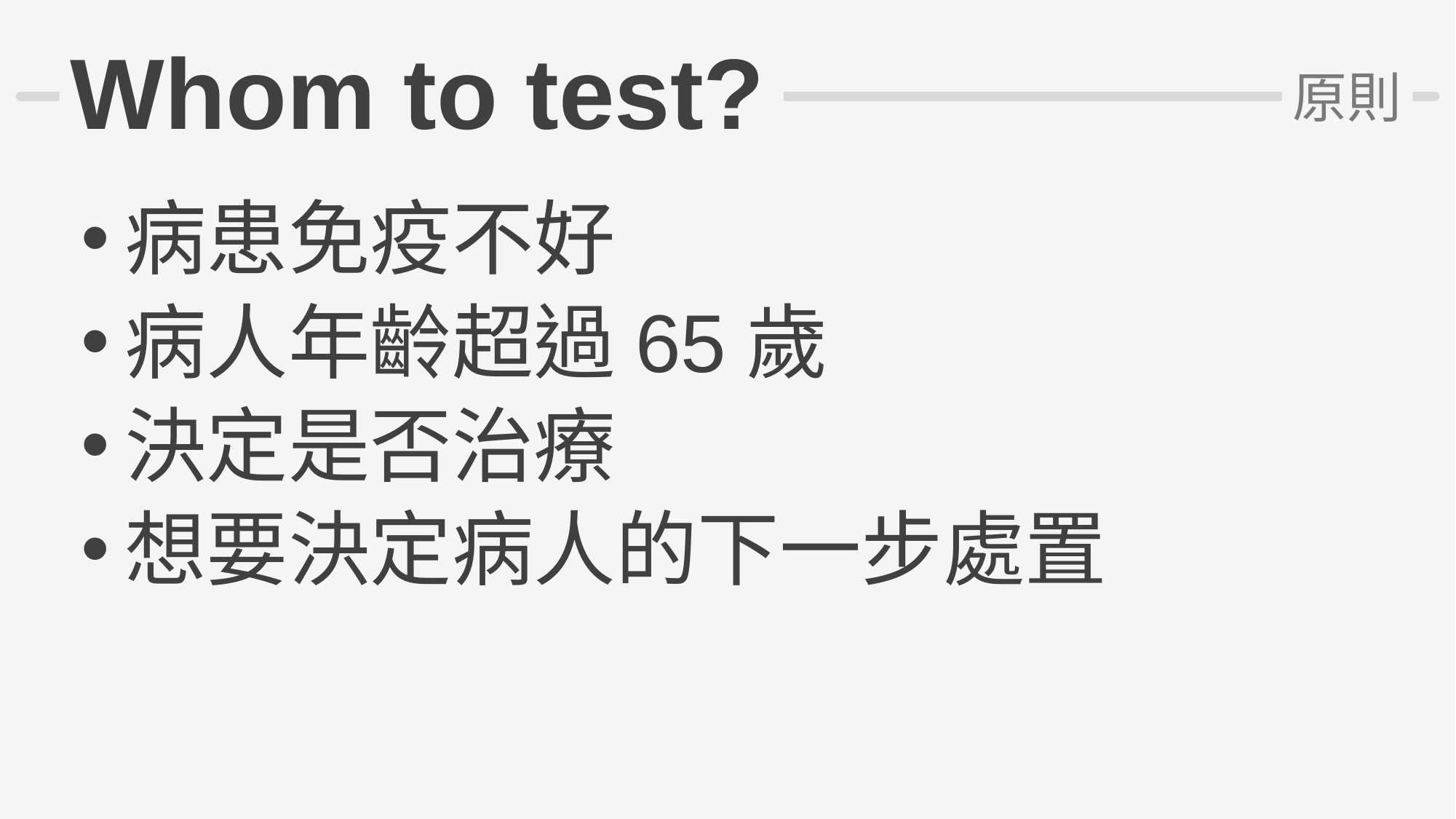

# Whom to test?
原則
病患免疫不好
病人年齡超過65歲
決定是否治療
想要決定病人的下一步處置